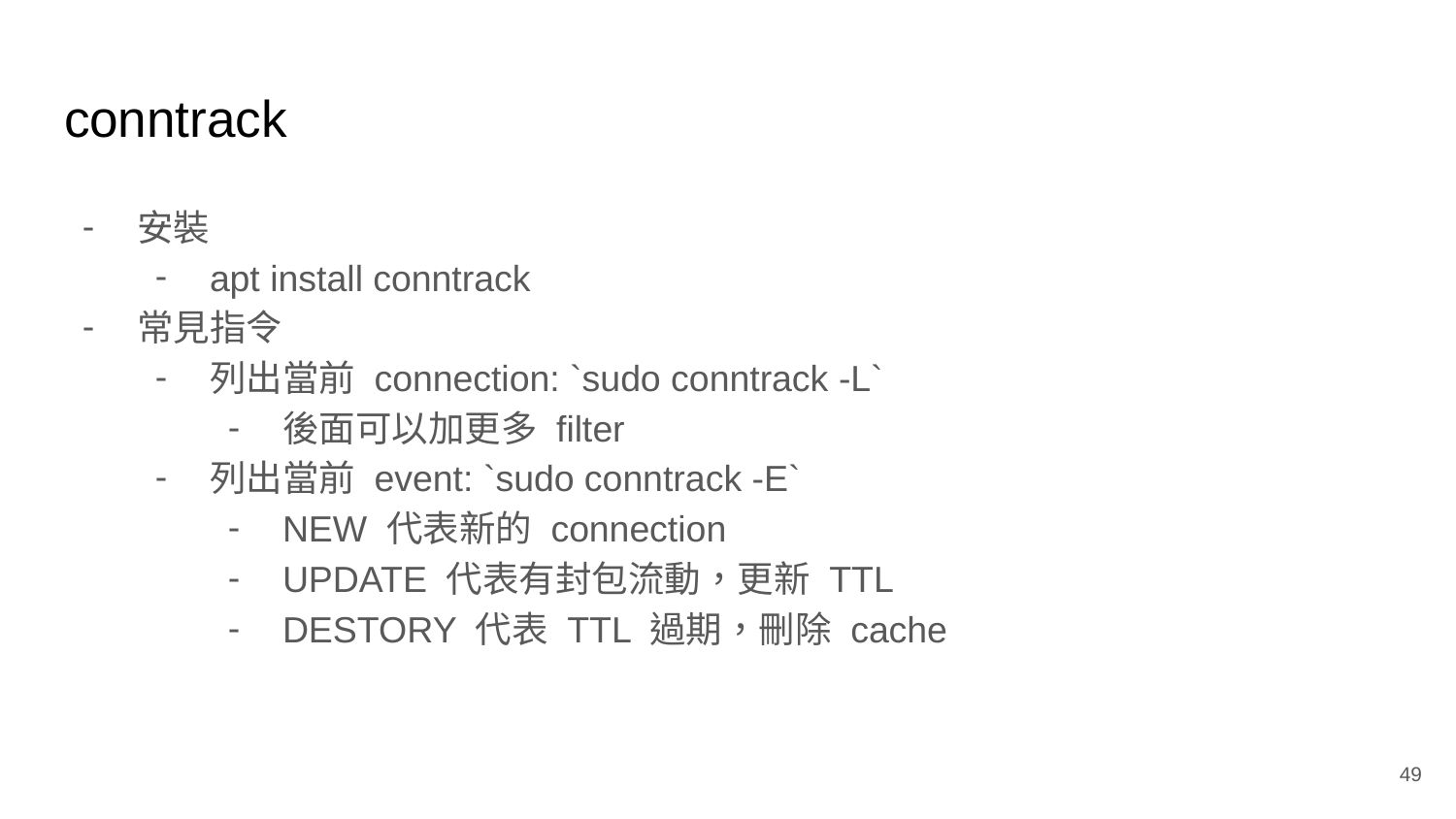

# conntrack
安裝
apt install conntrack
常見指令
列出當前 connection: `sudo conntrack -L`
後面可以加更多 filter
列出當前 event: `sudo conntrack -E`
NEW 代表新的 connection
UPDATE 代表有封包流動，更新 TTL
DESTORY 代表 TTL 過期，刪除 cache
49